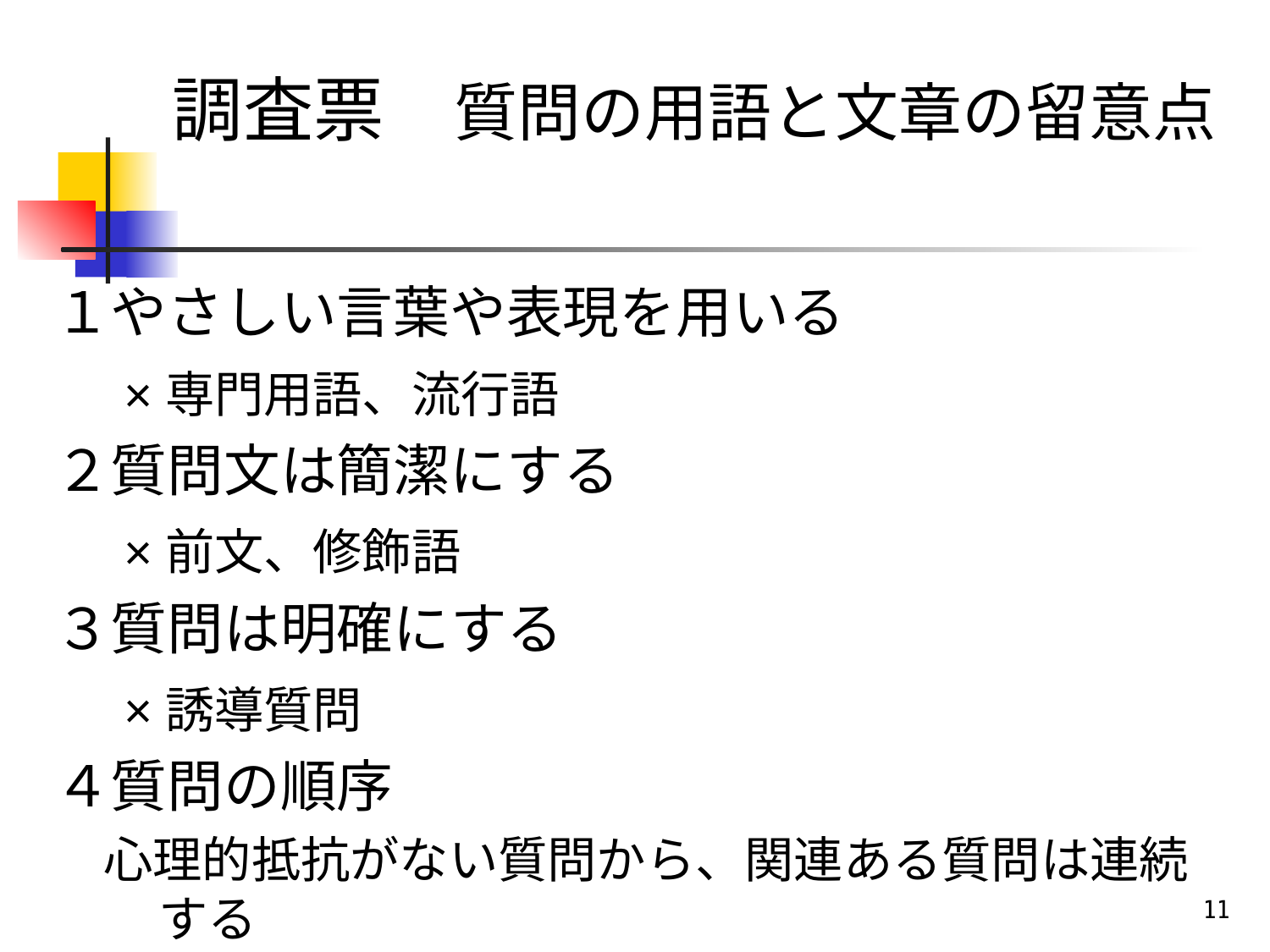

# 調査票　質問の用語と文章の留意点
１やさしい言葉や表現を用いる
　×専門用語、流行語
２質問文は簡潔にする
　×前文、修飾語
３質問は明確にする
　×誘導質問
４質問の順序
　心理的抵抗がない質問から、関連ある質問は連続する
11